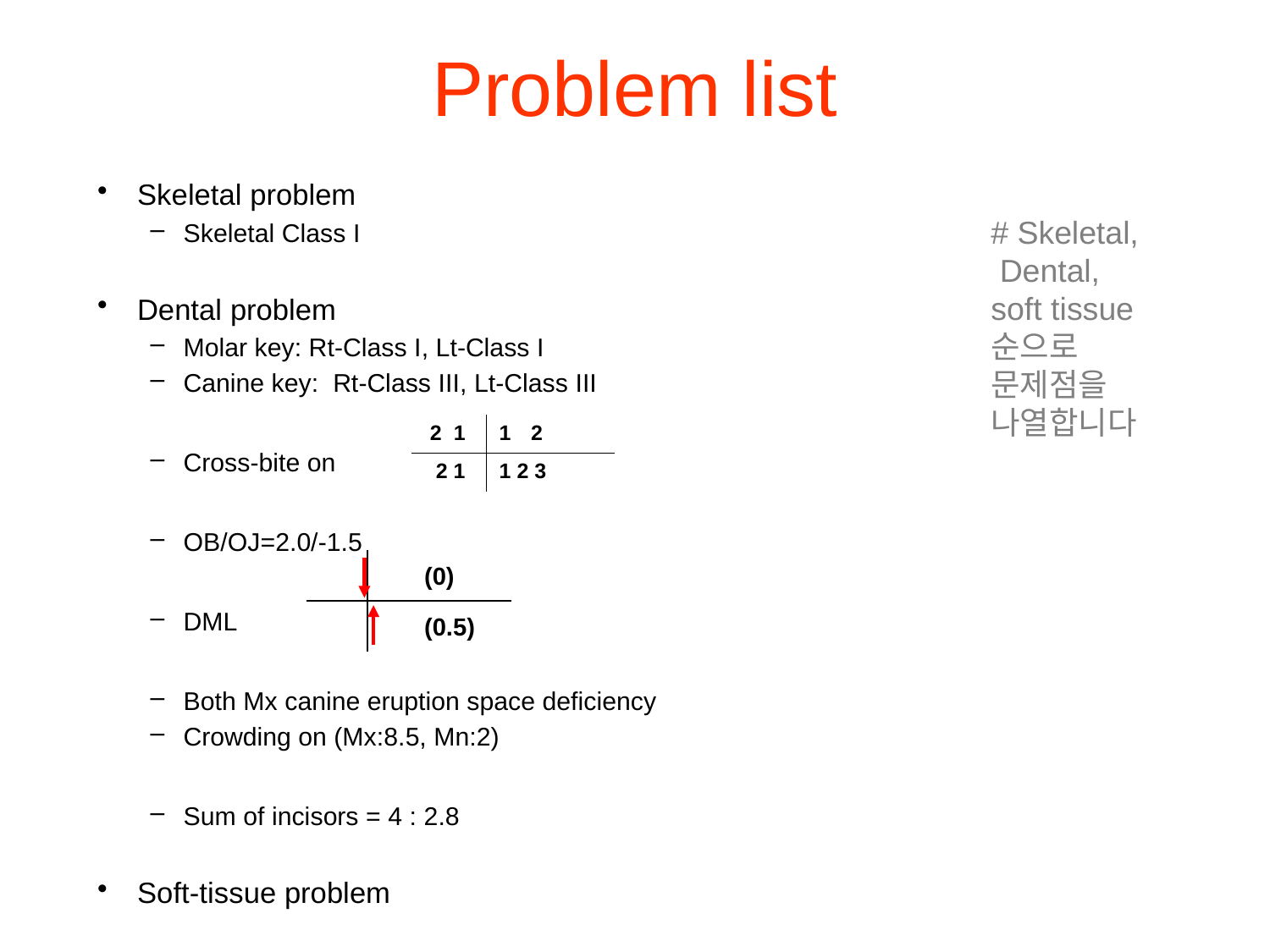

# Problem list
Skeletal problem
Skeletal Class I

Dental problem
Molar key: Rt-Class I, Lt-Class I
Canine key:  Rt-Class III, Lt-Class III

Cross-bite on

OB/OJ=2.0/-1.5

DML

Both Mx canine eruption space deficiency
Crowding on (Mx:8.5, Mn:2)

Sum of incisors = 4 : 2.8

Soft-tissue problem

# Skeletal,
 Dental,
soft tissue
순으로 문제점을
나열합니다
| 2 1 | 2 |
| --- | --- |
| 2 1 | 1 2 3 |
|  | (0) |
| --- | --- |
|  | (0.5) |